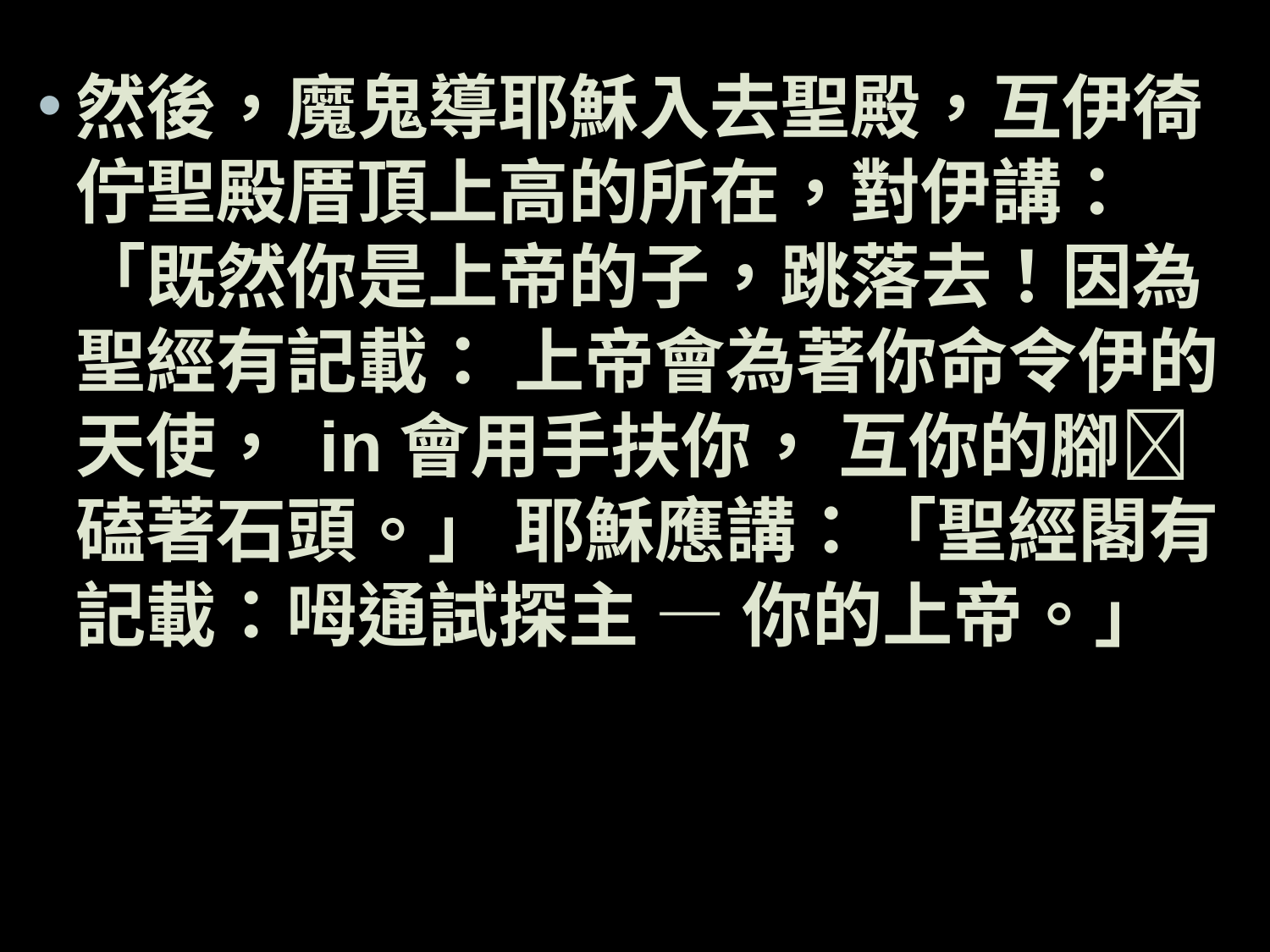

然後，魔鬼導耶穌入去聖殿，互伊徛佇聖殿厝頂上高的所在，對伊講：「既然你是上帝的子，跳落去！因為聖經有記載： 上帝會為著你命令伊的天使， in會用手扶你， 互你的腳𣍐磕著石頭。」 耶穌應講：「聖經閣有記載：呣通試探主 — 你的上帝。」